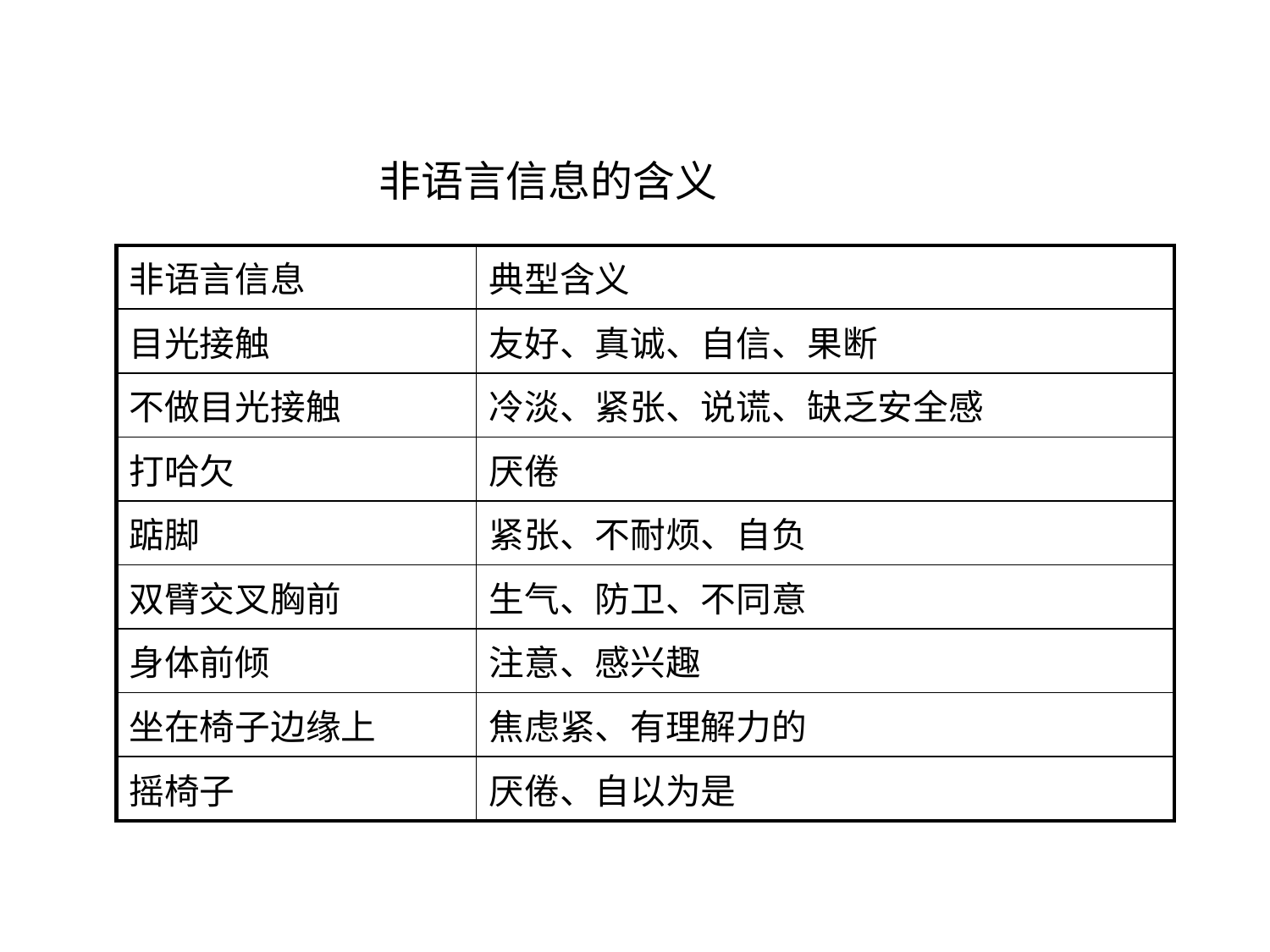

非语言信息的含义
| 非语言信息 | 典型含义 |
| --- | --- |
| 目光接触 | 友好、真诚、自信、果断 |
| 不做目光接触 | 冷淡、紧张、说谎、缺乏安全感 |
| 打哈欠 | 厌倦 |
| 踮脚 | 紧张、不耐烦、自负 |
| 双臂交叉胸前 | 生气、防卫、不同意 |
| 身体前倾 | 注意、感兴趣 |
| 坐在椅子边缘上 | 焦虑紧、有理解力的 |
| 摇椅子 | 厌倦、自以为是 |